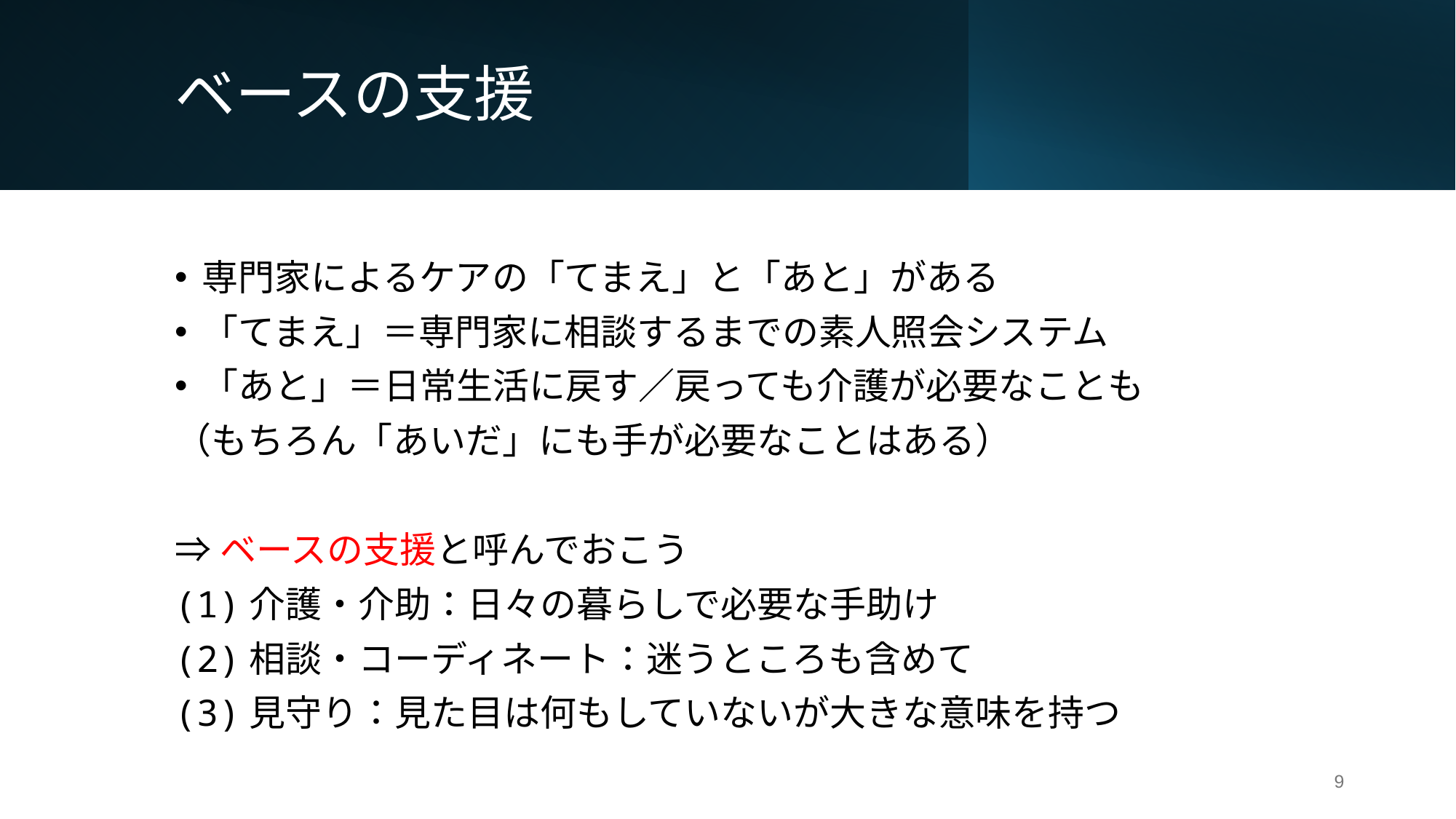

# ベースの支援
専門家によるケアの「てまえ」と「あと」がある
「てまえ」＝専門家に相談するまでの素人照会システム
「あと」＝日常生活に戻す／戻っても介護が必要なことも
（もちろん「あいだ」にも手が必要なことはある）

⇒ベースの支援と呼んでおこう
(1)介護・介助：日々の暮らしで必要な手助け
(2)相談・コーディネート：迷うところも含めて
(3)見守り：見た目は何もしていないが大きな意味を持つ
9